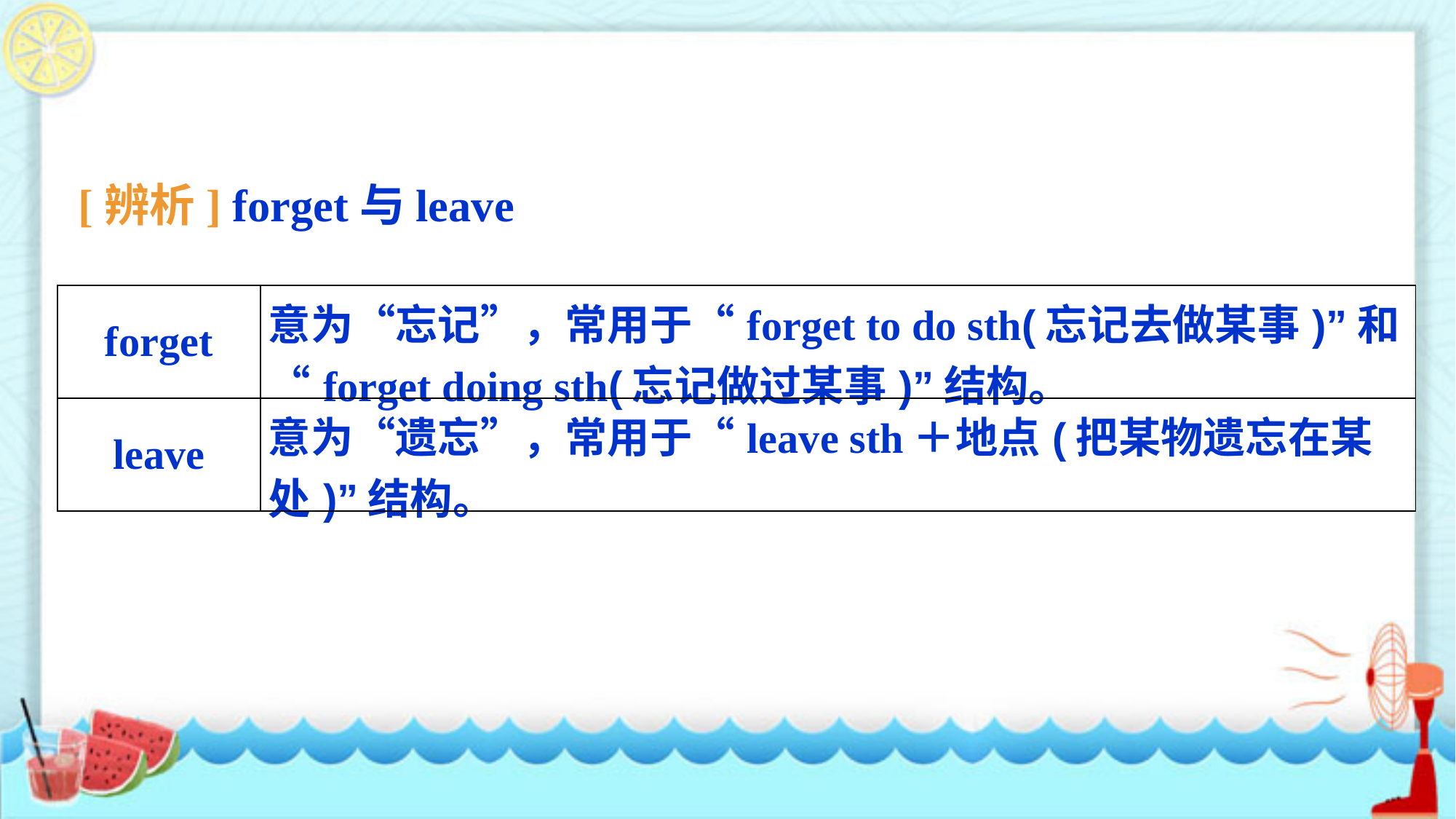

[辨析] forget与leave
| forget | 意为“忘记”，常用于“forget to do sth(忘记去做某事)”和“forget doing sth(忘记做过某事)”结构。 |
| --- | --- |
| leave | 意为“遗忘”，常用于“leave sth＋地点(把某物遗忘在某处)”结构。 |